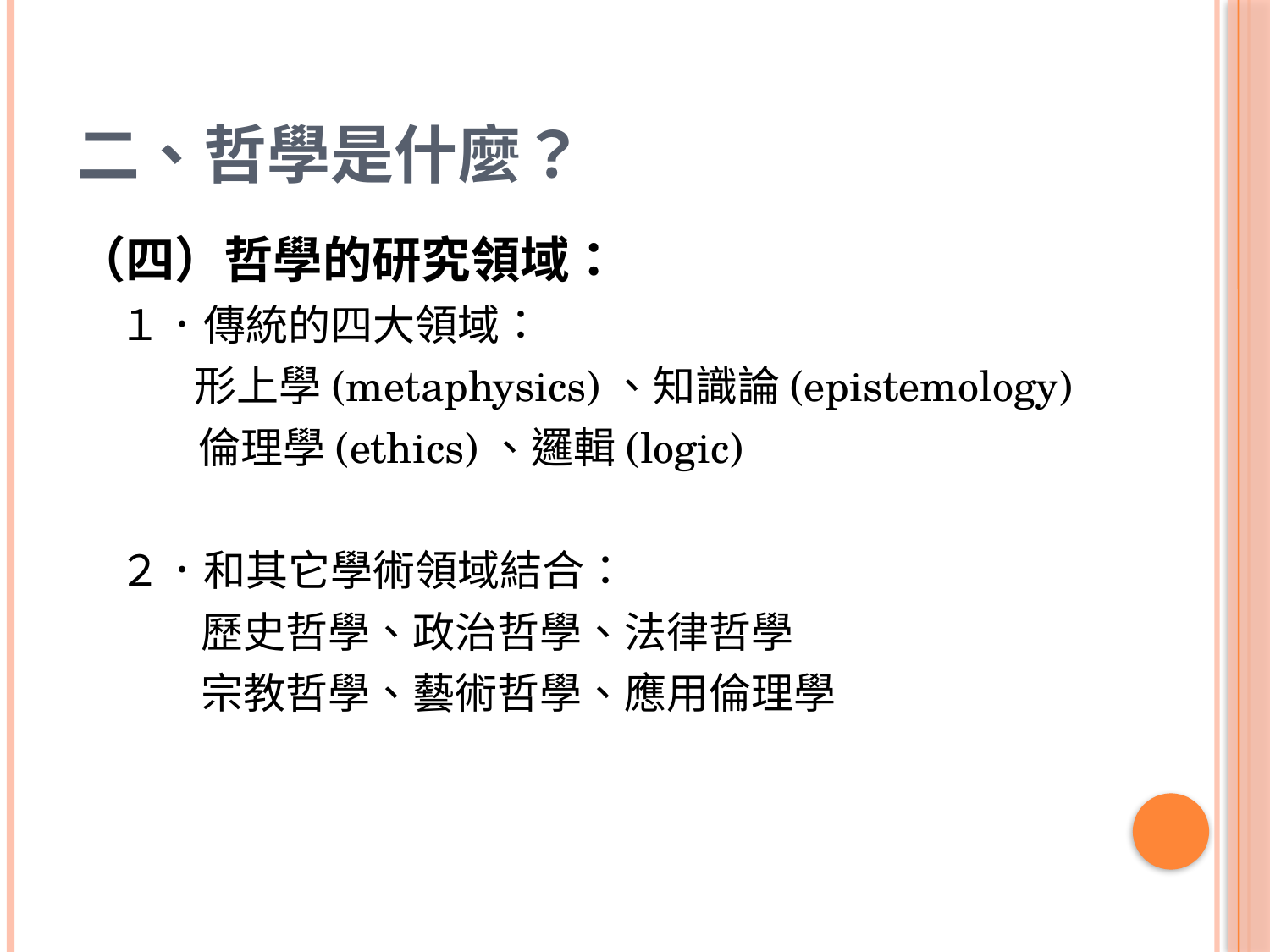

# 二、哲學是什麼？
（四）哲學的研究領域：
　１．傳統的四大領域：
　        形上學(metaphysics)、知識論(epistemology)
　　    倫理學(ethics)、邏輯(logic)

　２．和其它學術領域結合：
            歷史哲學、政治哲學、法律哲學
            宗教哲學、藝術哲學、應用倫理學